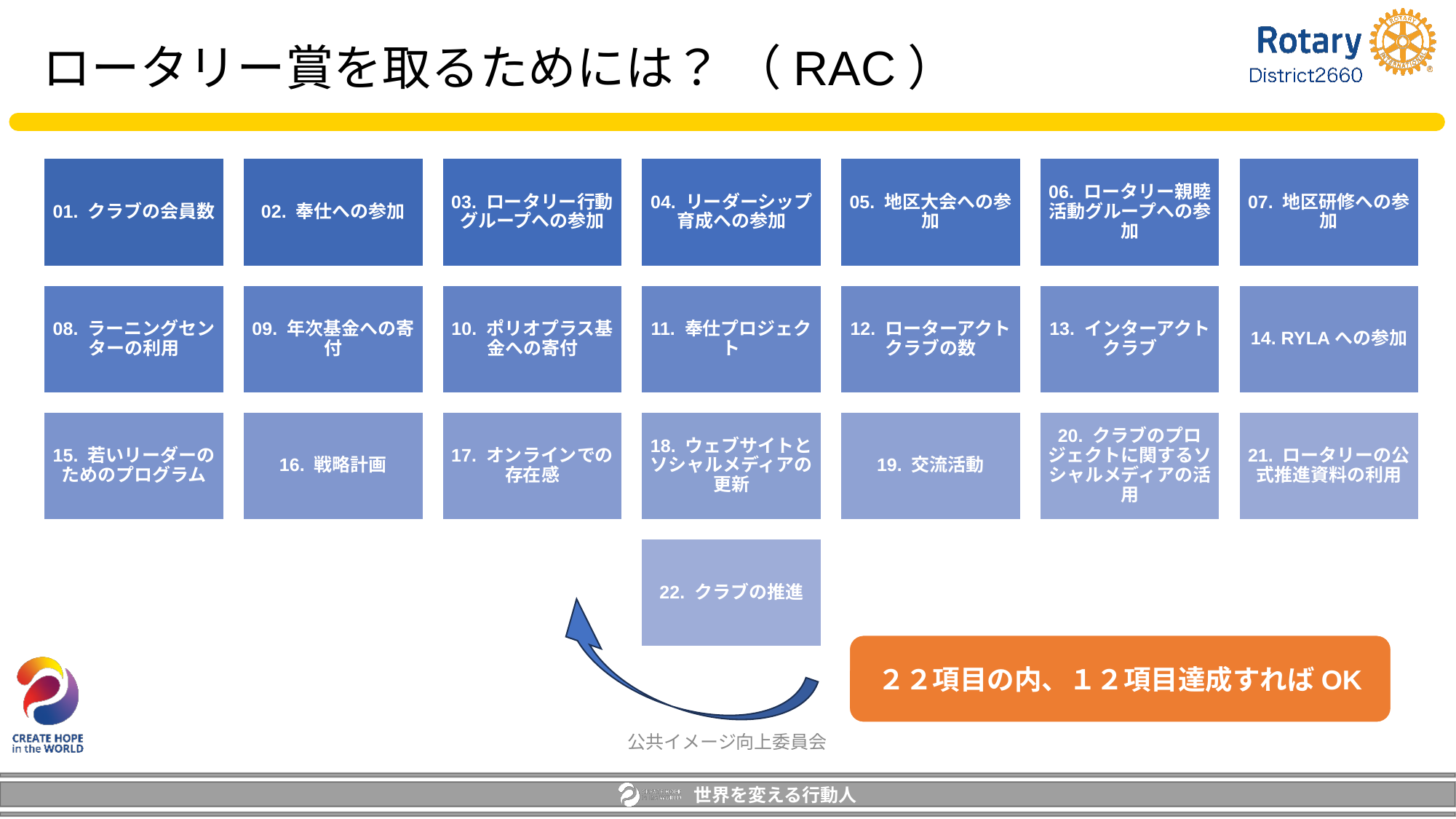

# ロータリー賞を取るためには？ （RAC）
01. クラブの会員数
02. 奉仕への参加
03. ロータリー行動グループへの参加
04. リーダーシップ育成への参加
05. 地区大会への参加
06. ロータリー親睦活動グループへの参加
07. 地区研修への参加
08. ラーニングセンターの利用
09. 年次基金への寄付
10. ポリオプラス基金への寄付
11. 奉仕プロジェクト
12. ローターアクトクラブの数
13. インターアクトクラブ
14. RYLAへの参加
15. 若いリーダーのためのプログラム
16. 戦略計画
17. オンラインでの存在感
18. ウェブサイトとソシャルメディアの更新
19. 交流活動
20. クラブのプロジェクトに関するソシャルメディアの活用
21. ロータリーの公式推進資料の利用
22. クラブの推進
２２項目の内、１２項目達成すればOK